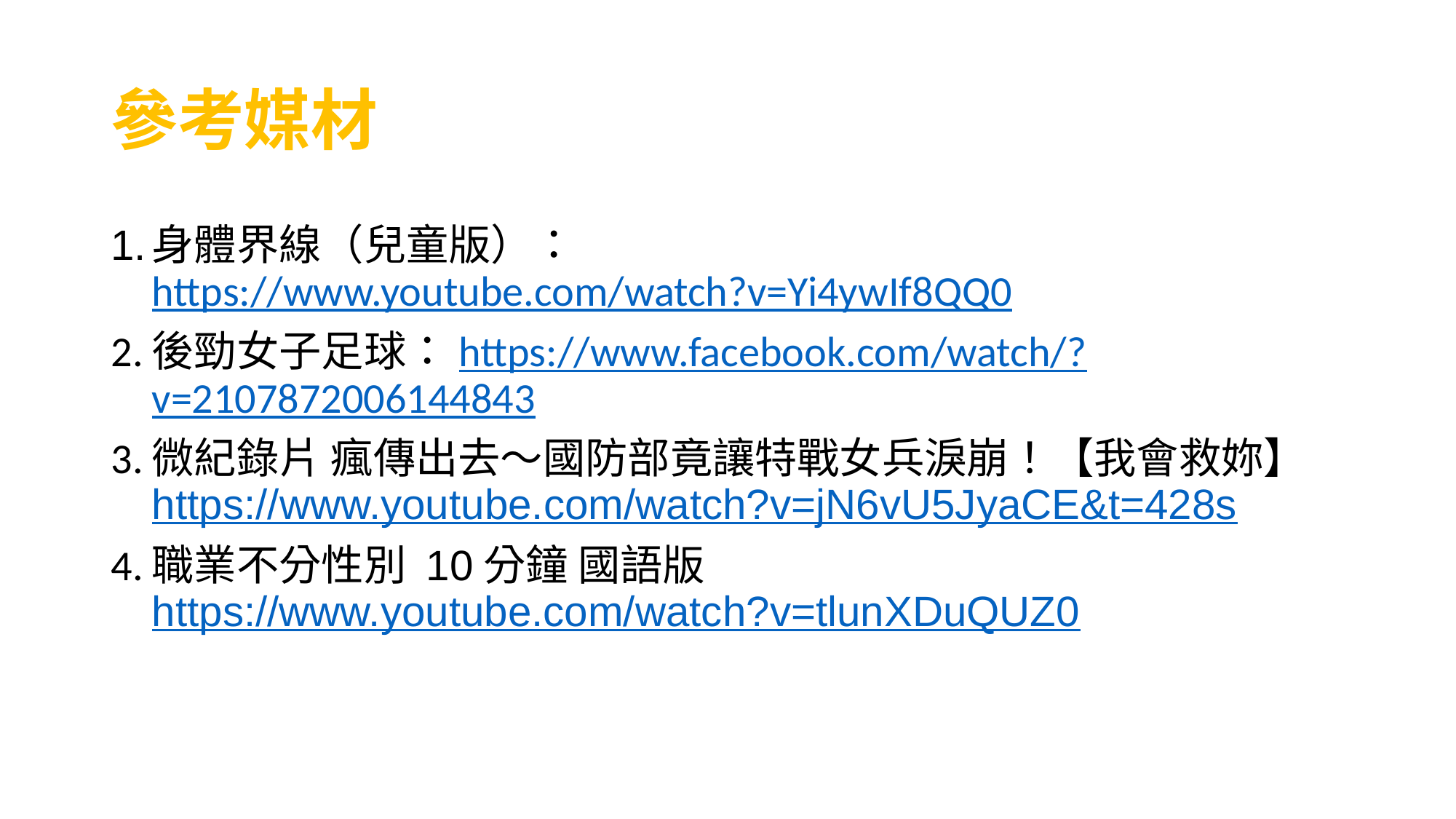

# 參考媒材
身體界線（兒童版）：https://www.youtube.com/watch?v=Yi4ywIf8QQ0
後勁女子足球：https://www.facebook.com/watch/?v=2107872006144843
微紀錄片 瘋傳出去～國防部竟讓特戰女兵淚崩！【我會救妳】https://www.youtube.com/watch?v=jN6vU5JyaCE&t=428s
職業不分性別 10分鐘 國語版https://www.youtube.com/watch?v=tlunXDuQUZ0